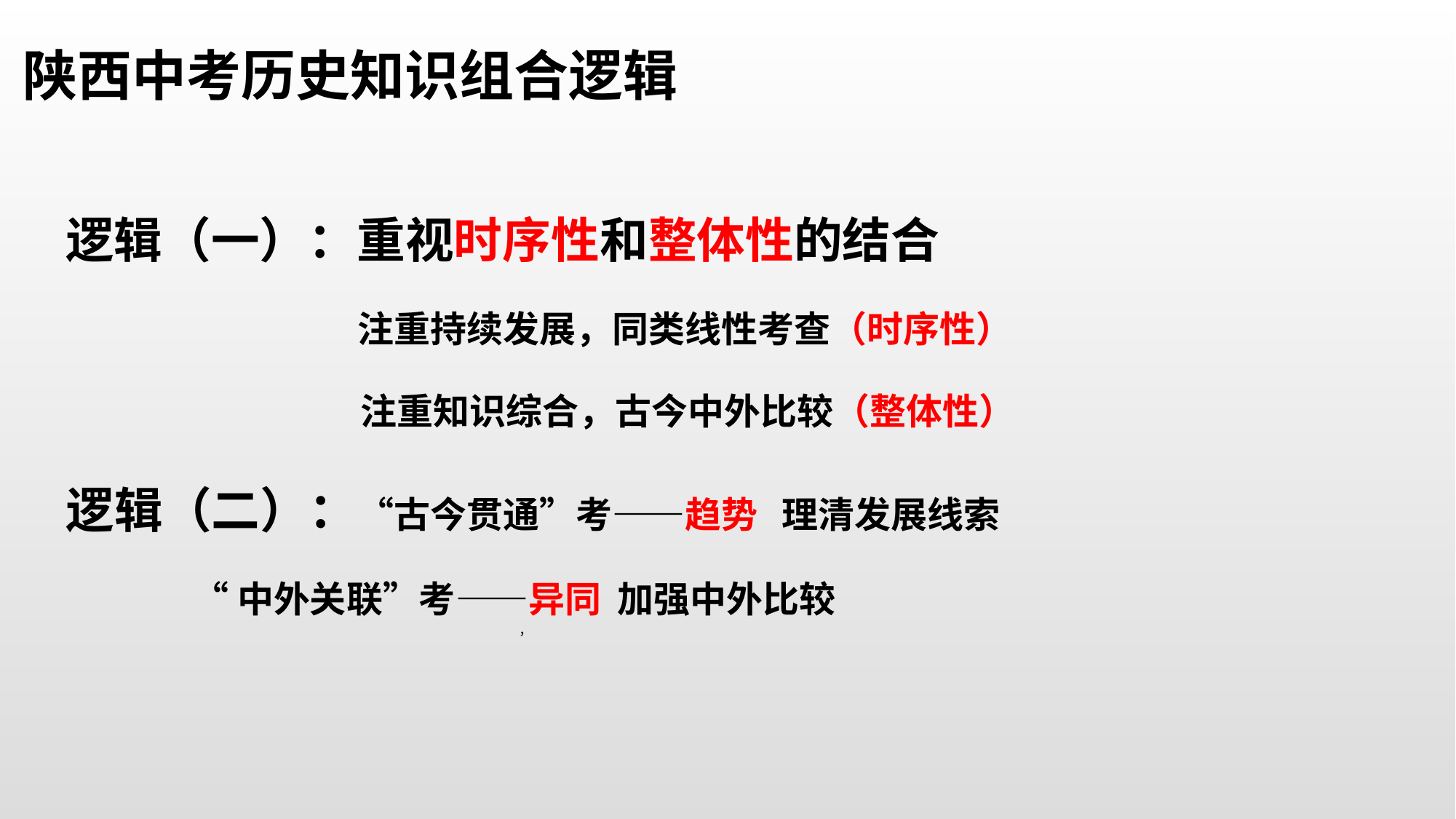

陕西中考历史知识组合逻辑
逻辑（一）：重视时序性和整体性的结合
注重持续发展，同类线性考查（时序性）
注重知识综合，古今中外比较（整体性）
 逻辑（二）：“古今贯通”考——趋势   理清发展线索

                     “中外关联”考——异同  加强中外比较
，